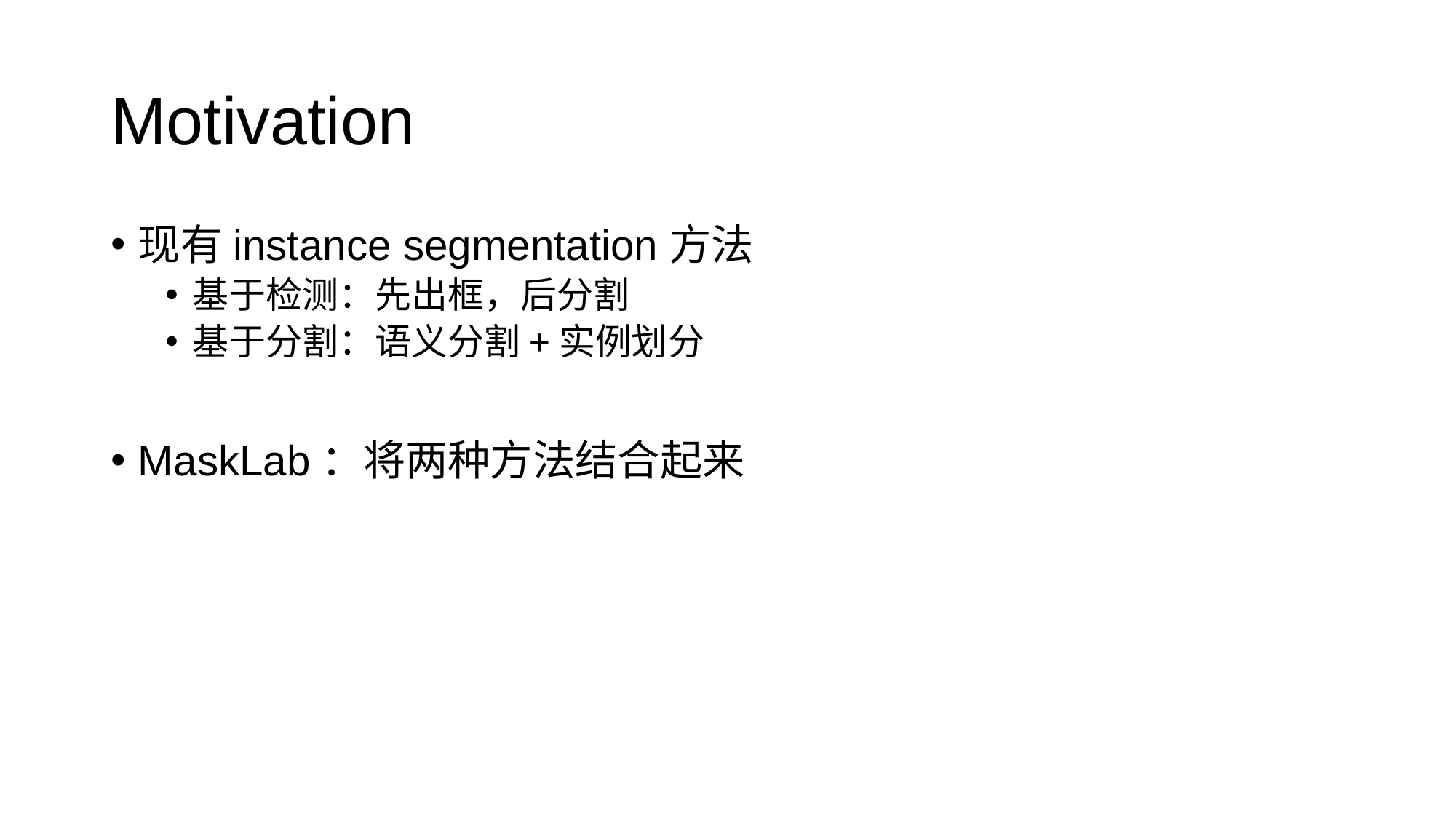

# Motivation
现有instance segmentation方法
基于检测：先出框，后分割
基于分割：语义分割+实例划分

MaskLab：将两种方法结合起来